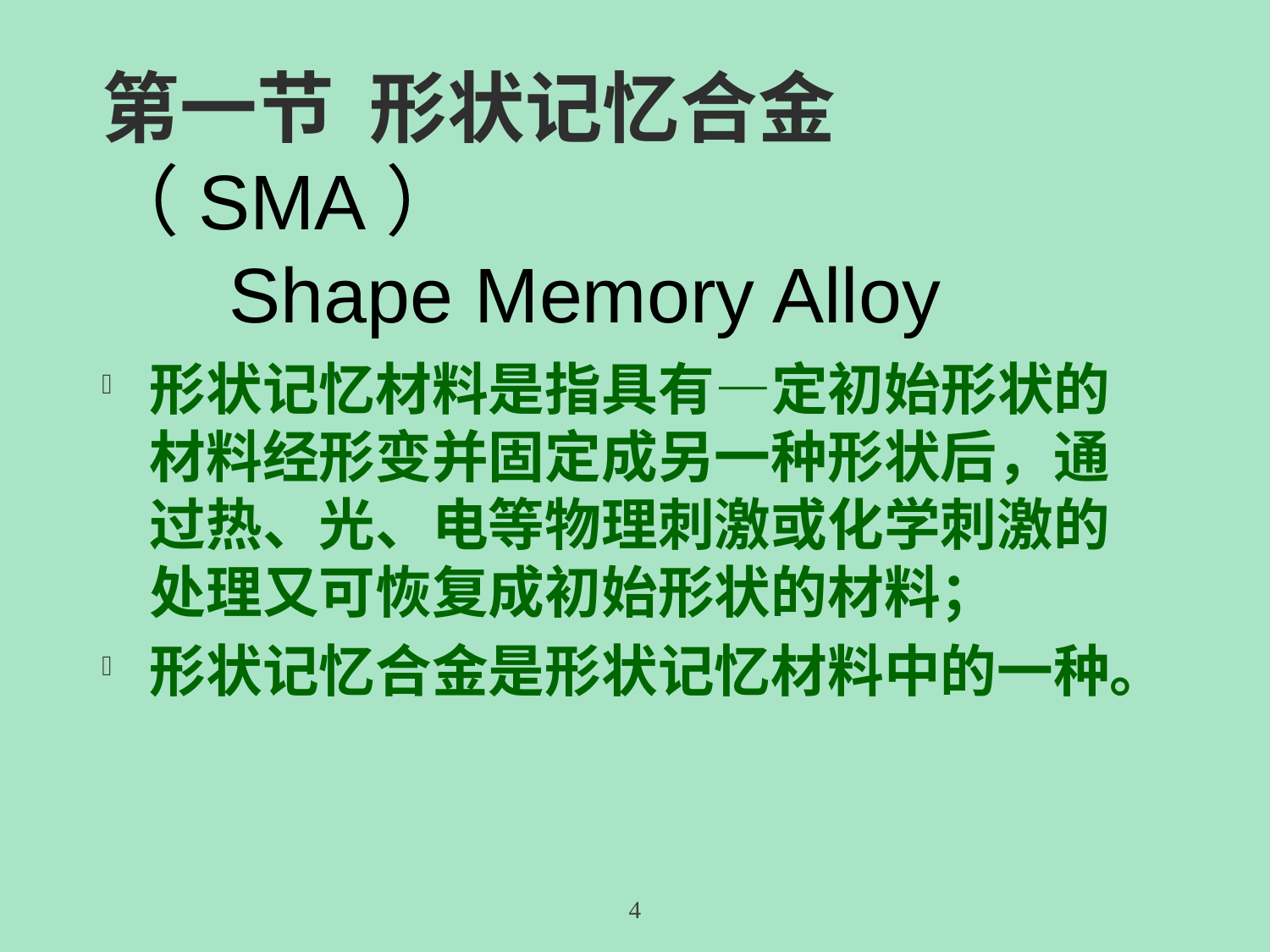

第一节  形状记忆合金（SMA）
	Shape Memory Alloy
形状记忆材料是指具有—定初始形状的材料经形变并固定成另一种形状后，通过热、光、电等物理刺激或化学刺激的处理又可恢复成初始形状的材料；
形状记忆合金是形状记忆材料中的一种。
4